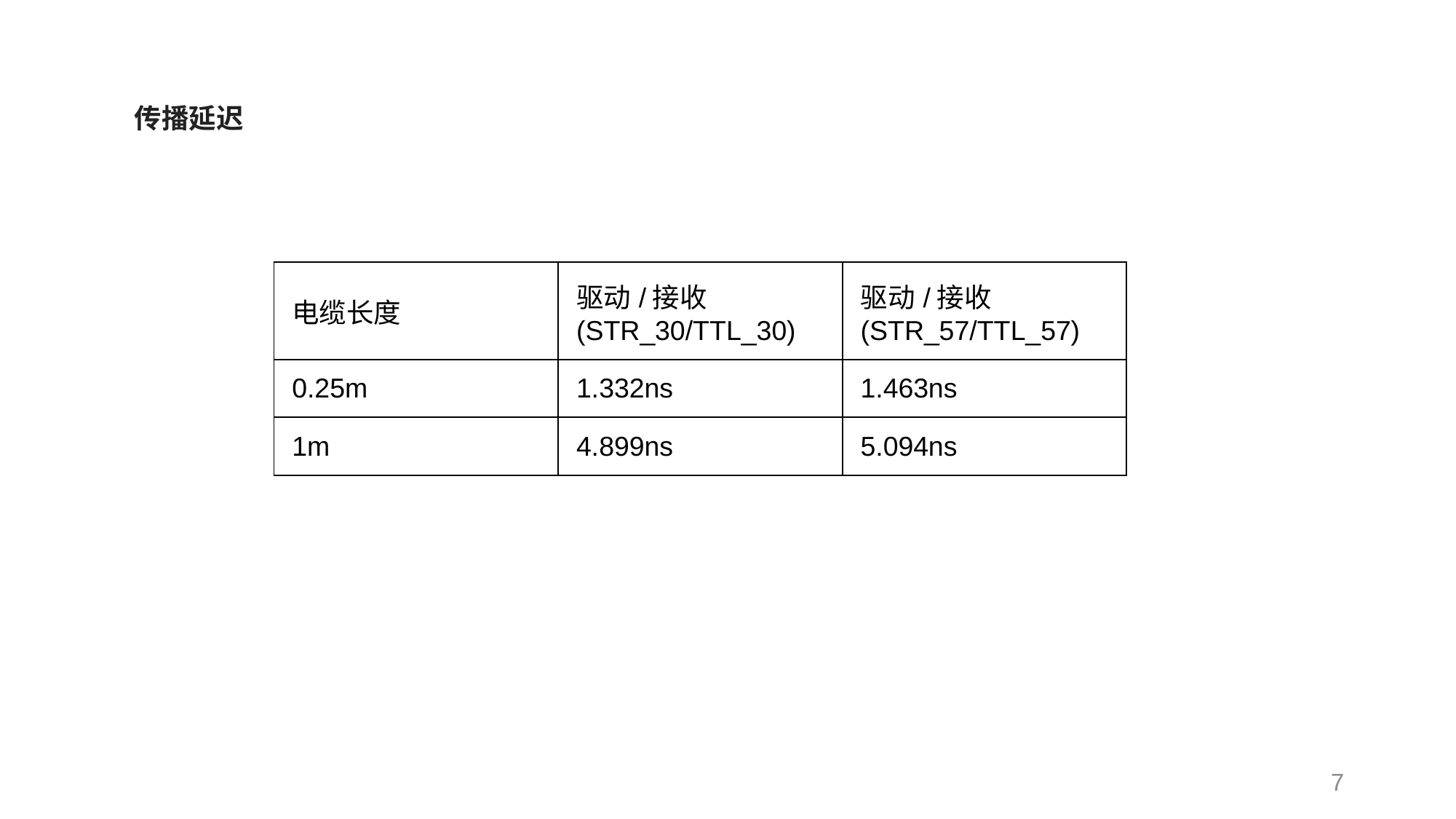

传播延迟
| 电缆长度 | 驱动/接收 (STR\_30/TTL\_30) | 驱动/接收 (STR\_57/TTL\_57) |
| --- | --- | --- |
| 0.25m | 1.332ns | 1.463ns |
| 1m | 4.899ns | 5.094ns |
7